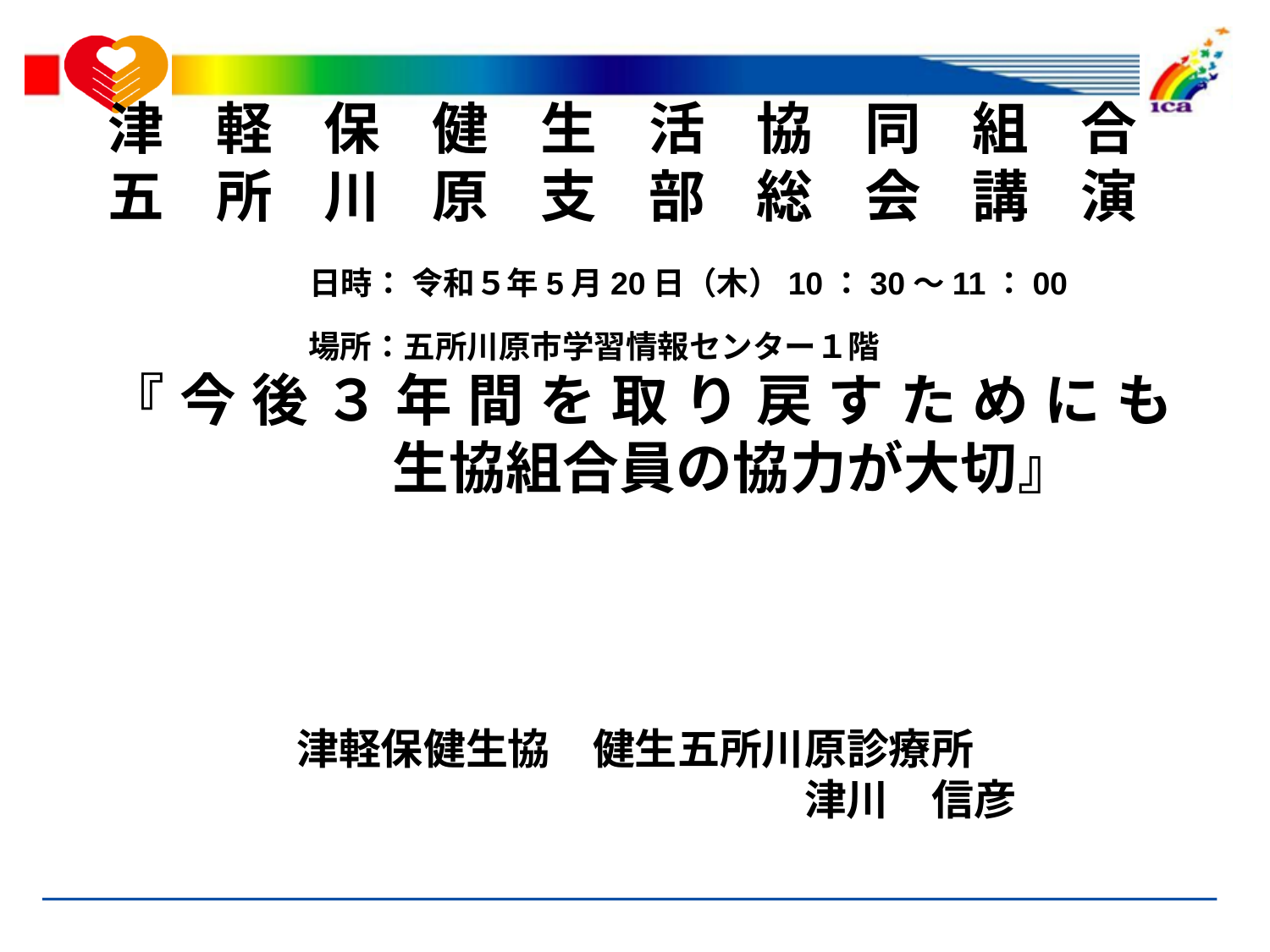

# 津軽保健生活協同組合 五所川原支部総会講演 『今後３年間を取り戻すためにも 　　　　　生協組合員の協力が大切』
　日時： 令和５年5月20日（木）10：30～11：00

　　場所：五所川原市学習情報センター１階
津軽保健生協　健生五所川原診療所
　　　　　　　　　　　　　　津川　信彦